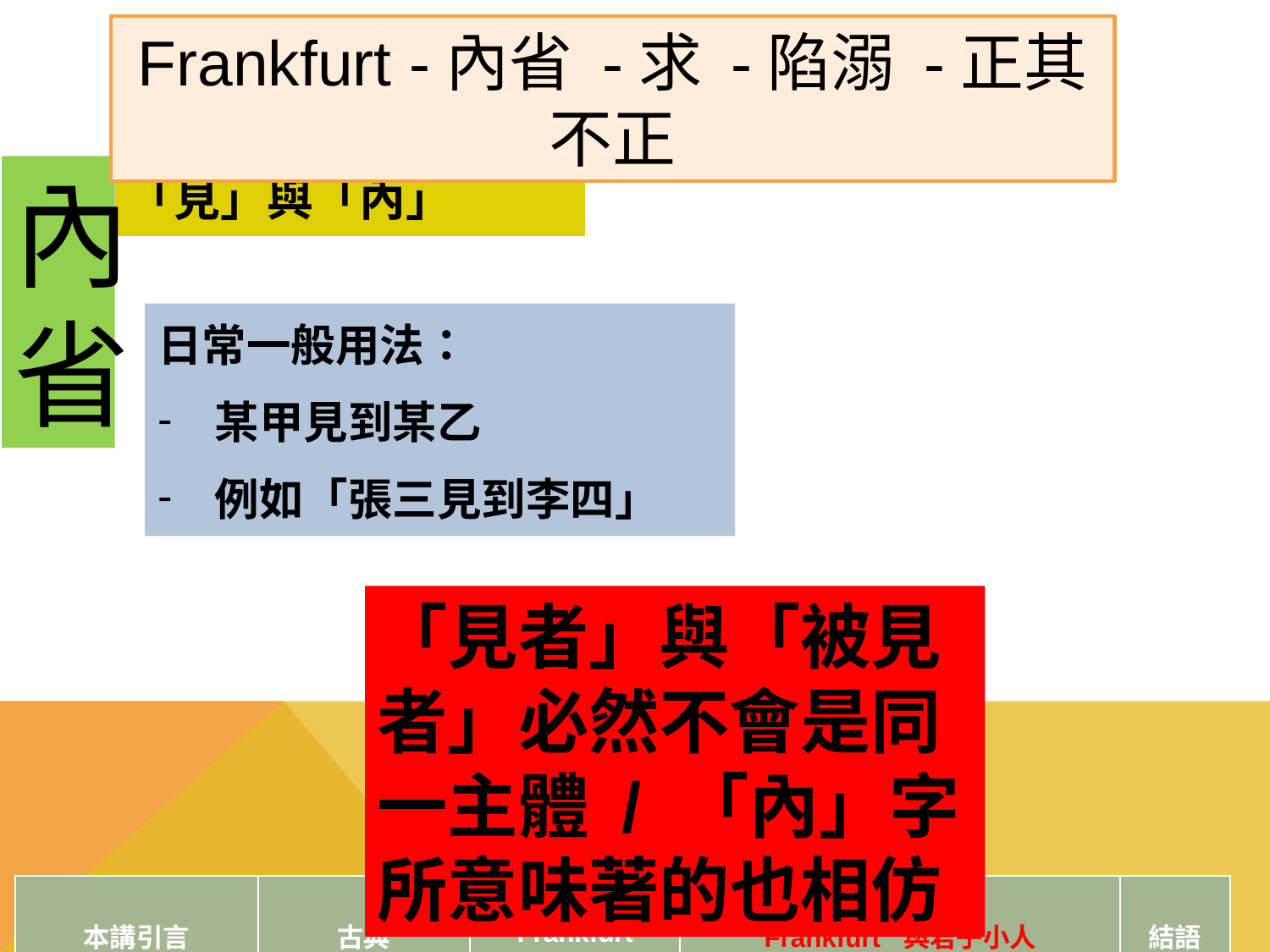

Frankfurt -內省 -求 -陷溺 -正其不正
內省
「見」與「內」
日常一般用法：
某甲見到某乙
例如「張三見到李四」
「見者」與「被見者」必然不會是同一主體 / 「內」字所意味著的也相仿
| 本講引言 | 古典 | Frankfurt | Frankfurt 與君子小人 | 結語 |
| --- | --- | --- | --- | --- |